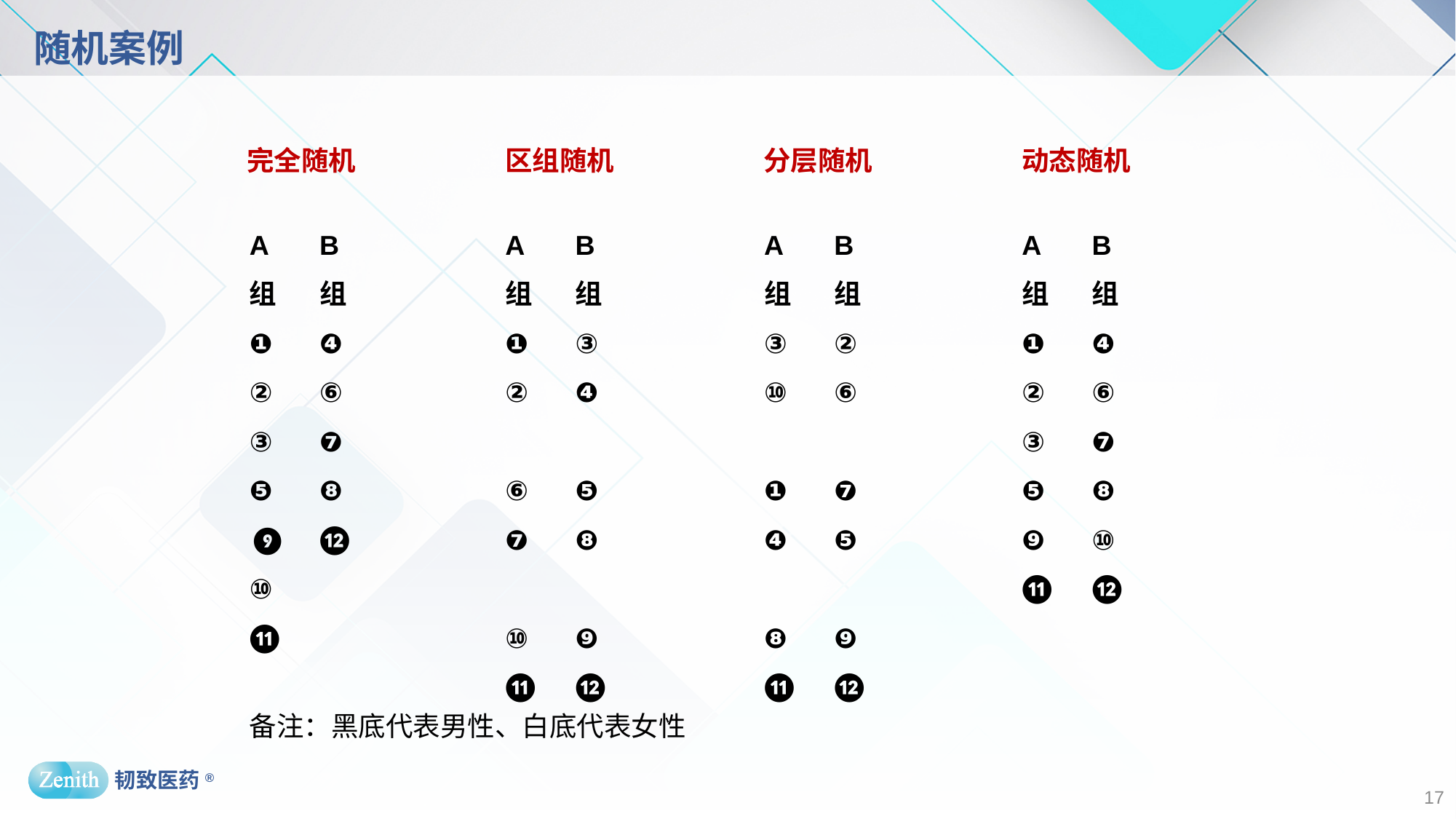

# 随机案例
完全随机
区组随机
分层随机
动态随机
A组
❶
②
③
❺
❾
⑩
⓫
B组
❹
⑥
❼
❽
⓬
A组
❶
②

⑥
❼

⑩
⓫
B组
③
❹

❺
❽

❾
⓬
A组
③
⑩

❶
❹

❽
⓫

B组
②
⑥

❼
❺

❾
⓬

A组
❶
②
③
❺
❾
⓫
B组
❹
⑥
❼
❽
⑩
⓬

备注：黑底代表男性、白底代表女性
17